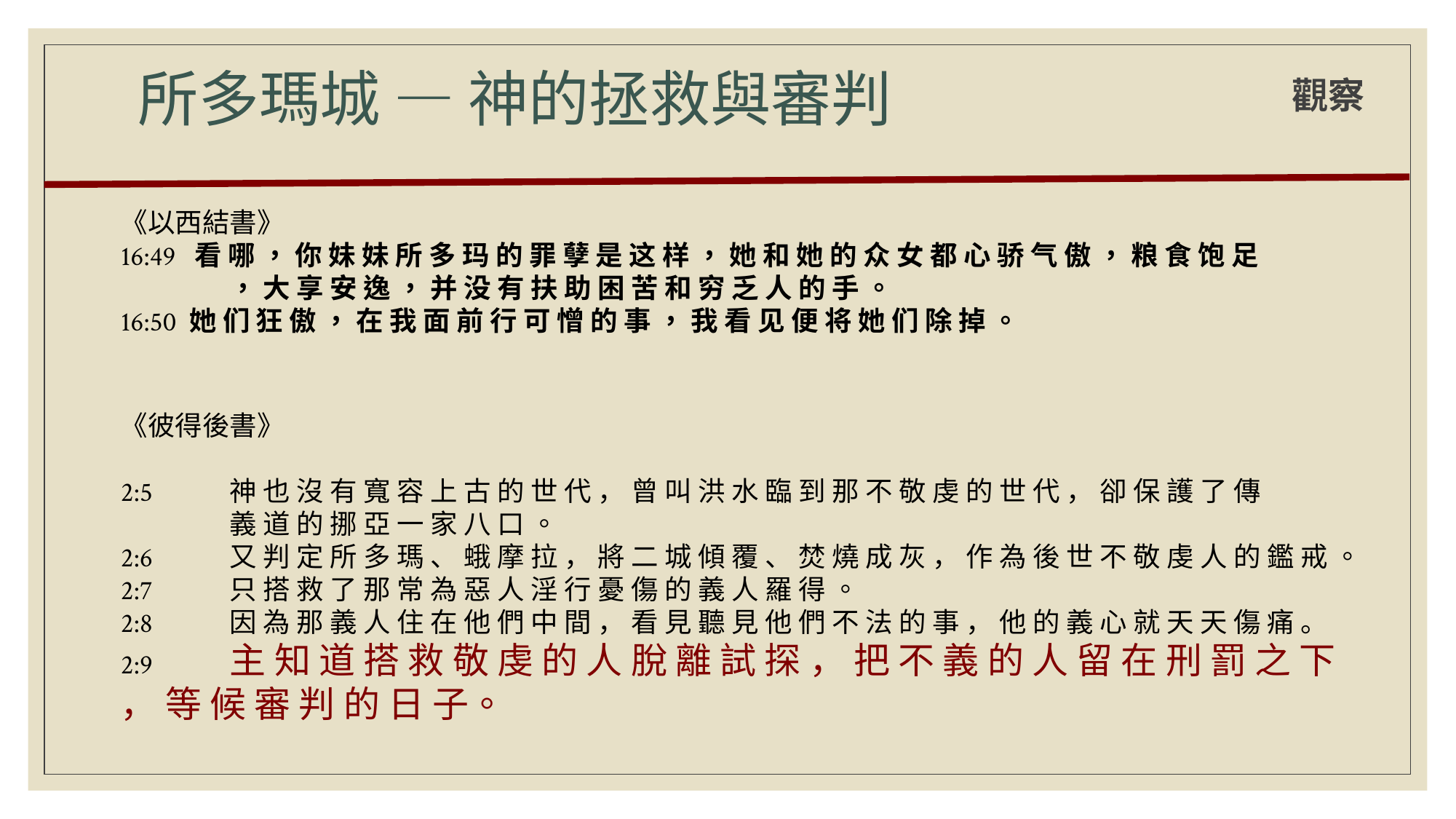

觀察
# 所多瑪城 — 神的拯救與審判
《以西結書》
16:49  看 哪 ， 你 妹 妹 所 多 玛 的 罪 孽 是 这 样 ， 她 和 她 的 众 女 都 心 骄 气 傲 ， 粮 食 饱 足 	， 大 享 安 逸 ， 并 没 有 扶 助 困 苦 和 穷 乏 人 的 手 。
16:50 她 们 狂 傲 ， 在 我 面 前 行 可 憎 的 事 ， 我 看 见 便 将 她 们 除 掉 。
《彼得後書》

2:5	神 也 沒 有 寬 容 上 古 的 世 代 ， 曾 叫 洪 水 臨 到 那 不 敬 虔 的 世 代 ， 卻 保 護 了 傳		義 道 的 挪 亞 一 家 八 口 。
2:6	又 判 定 所 多 瑪 、 蛾 摩 拉 ， 將 二 城 傾 覆 、 焚 燒 成 灰 ， 作 為 後 世 不 敬 虔 人 的 鑑 戒 。
2:7	只 搭 救 了 那 常 為 惡 人 淫 行 憂 傷 的 義 人 羅 得 。
2:8	因 為 那 義 人 住 在 他 們 中 間 ， 看 見 聽 見 他 們 不 法 的 事 ， 他 的 義 心 就 天 天 傷 痛 。
2:9	主 知 道 搭 救 敬 虔 的 人 脫 離 試 探 ， 把 不 義 的 人 留 在 刑 罰 之 下 ， 等 候 審 判 的 日 子。